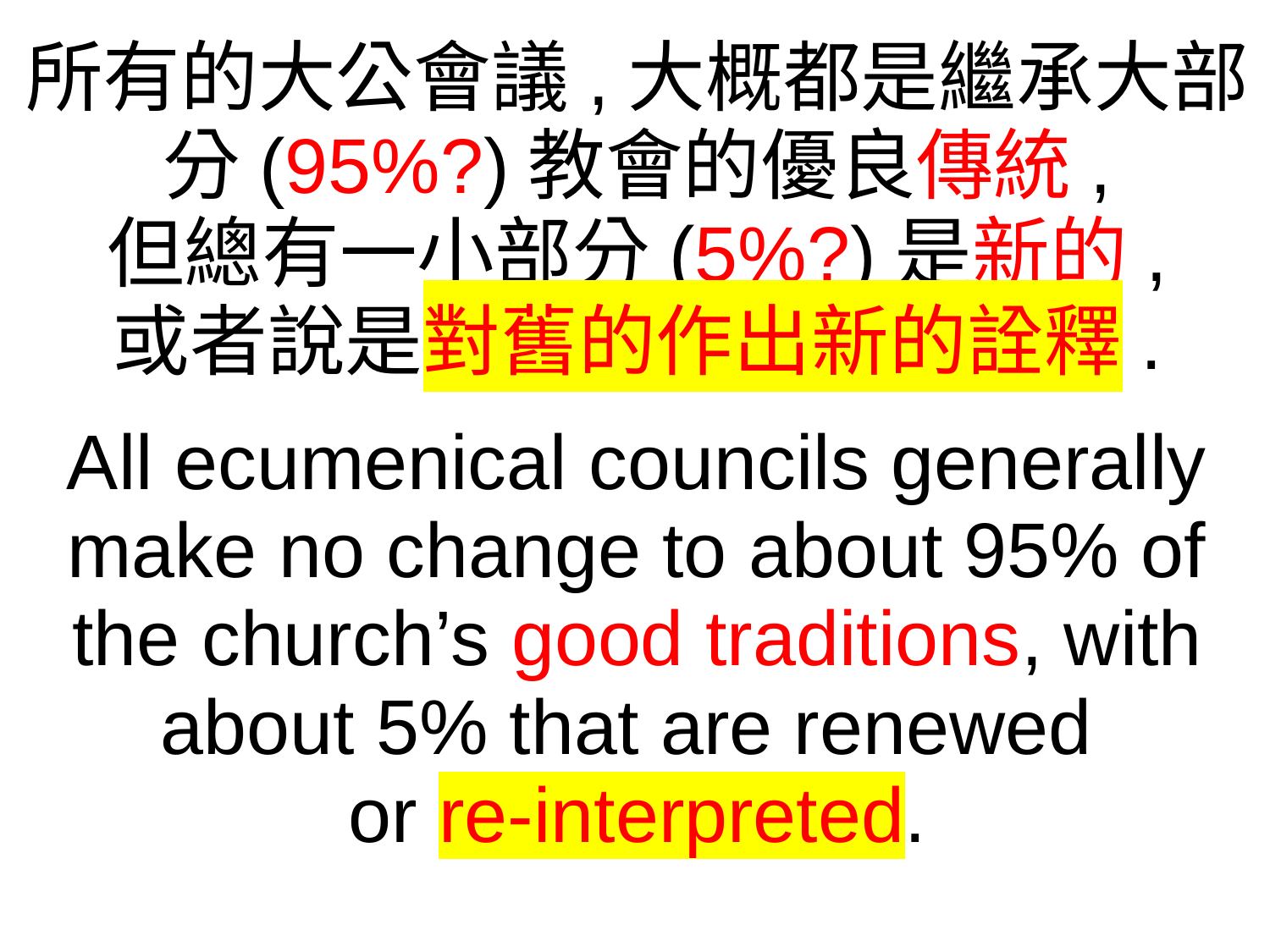

所有的大公會議,大概都是繼承大部分(95%?)教會的優良傳統,
但總有一小部分(5%?)是新的,
或者說是對舊的作出新的詮釋.
All ecumenical councils generally make no change to about 95% of the church’s good traditions, with about 5% that are renewed
or re-interpreted.